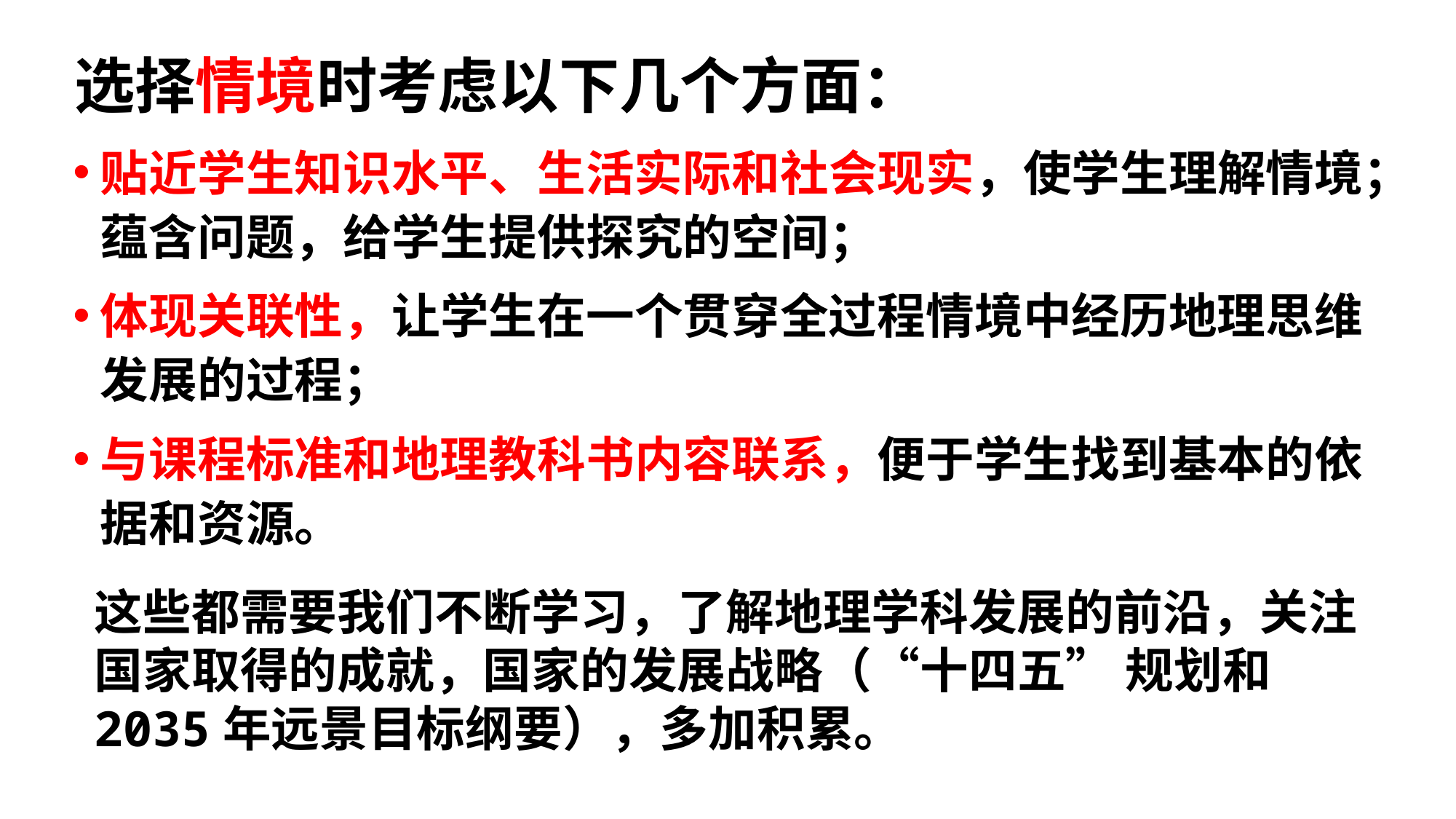

# 选择情境时考虑以下几个方面：
贴近学生知识水平、生活实际和社会现实，使学生理解情境；蕴含问题，给学生提供探究的空间；
体现关联性，让学生在一个贯穿全过程情境中经历地理思维发展的过程；
与课程标准和地理教科书内容联系，便于学生找到基本的依据和资源。
这些都需要我们不断学习，了解地理学科发展的前沿，关注国家取得的成就，国家的发展战略（“十四五” 规划和2035年远景目标纲要），多加积累。